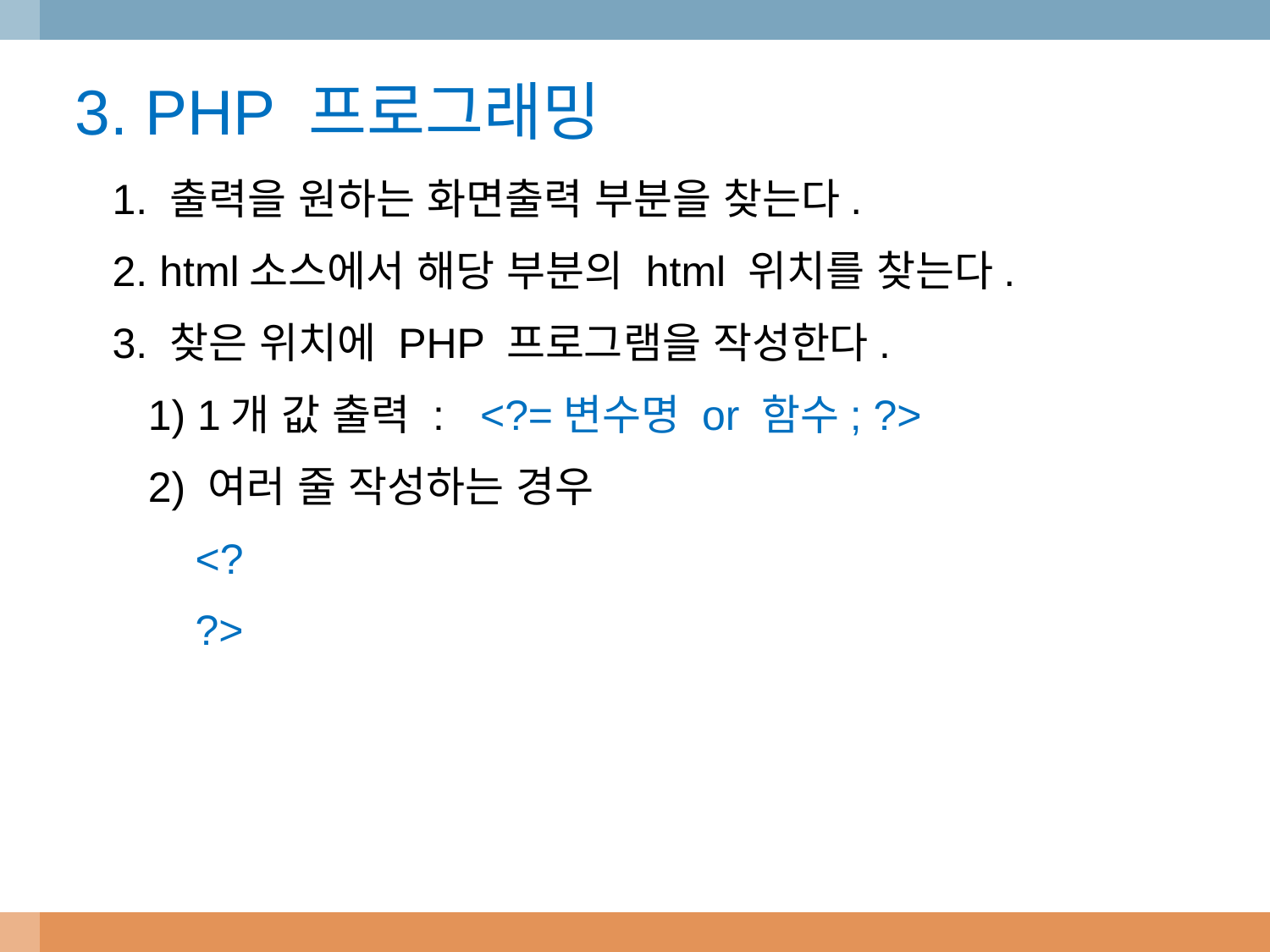

3. PHP 프로그래밍
1. 출력을 원하는 화면출력 부분을 찾는다.
2. html소스에서 해당 부분의 html 위치를 찾는다.
3. 찾은 위치에 PHP 프로그램을 작성한다.
   1) 1개 값 출력 :   <?=변수명 or 함수; ?>
   2) 여러 줄 작성하는 경우
       <?
           php 프로그램;
       ?>